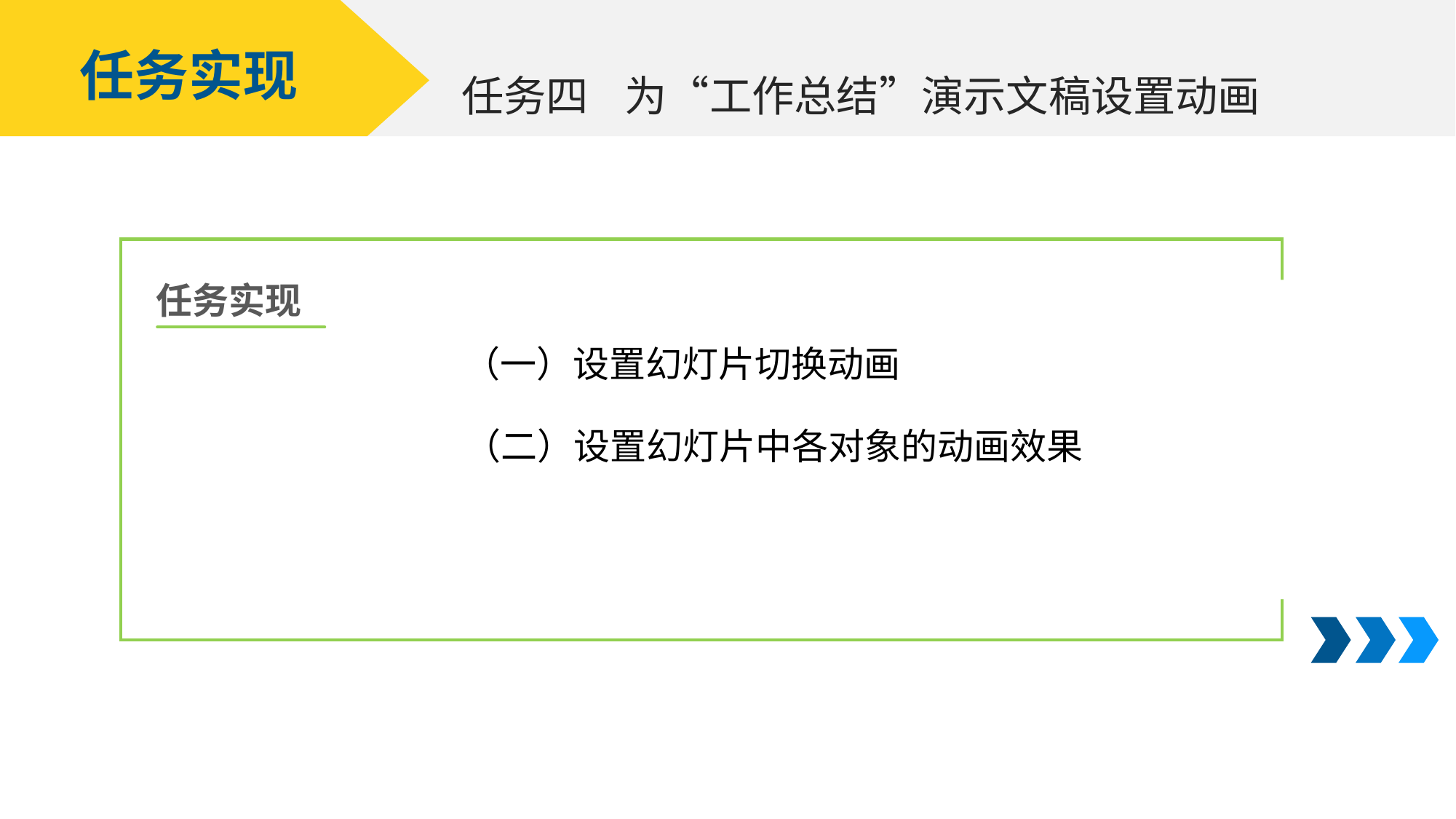

任务实现
为“工作总结”演示文稿设置动画
任务四

任务实现

（一）设置幻灯片切换动画
（二）设置幻灯片中各对象的动画效果